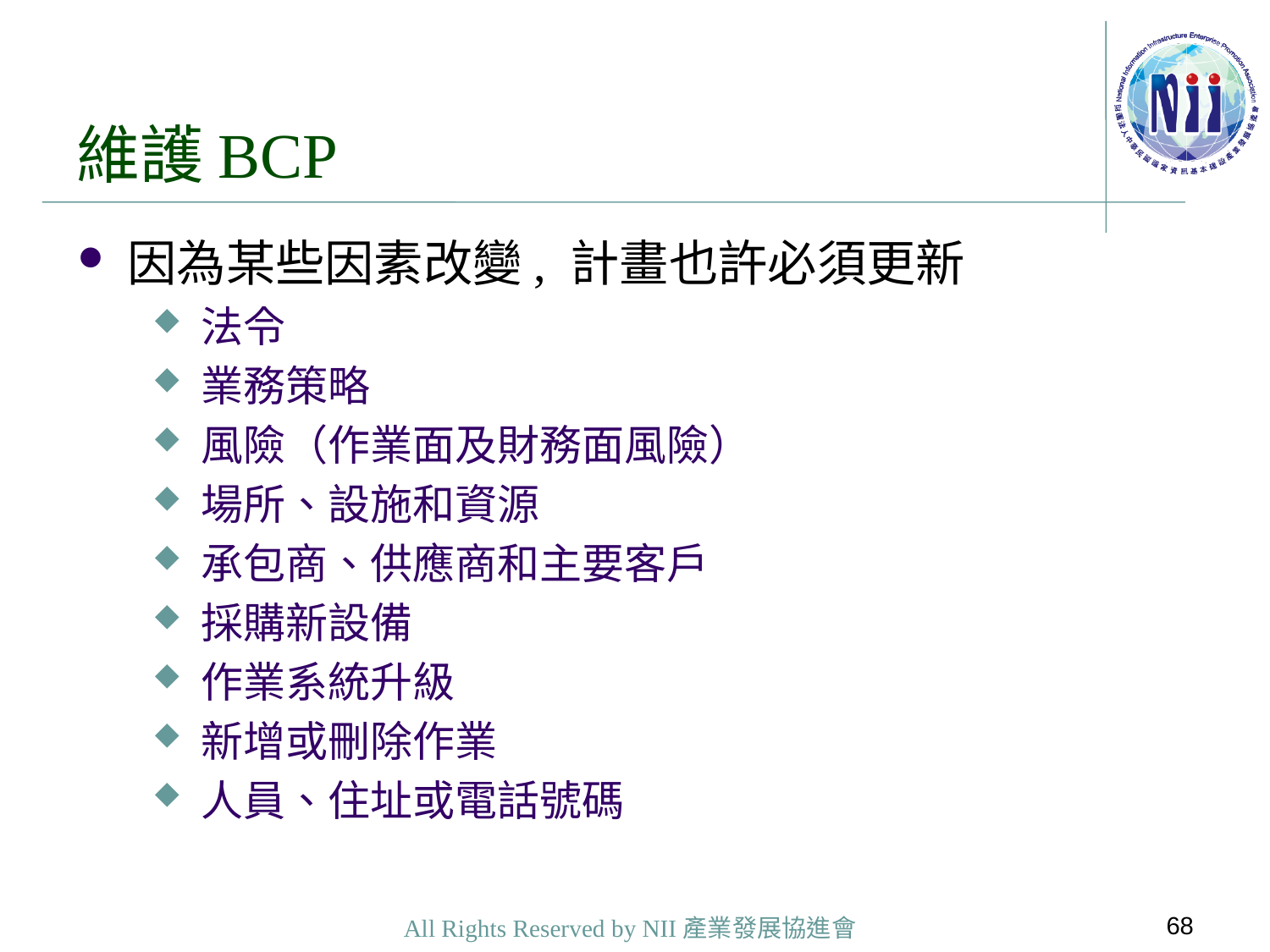

# 維護BCP
因為某些因素改變, 計畫也許必須更新
法令
業務策略
風險（作業面及財務面風險）
場所、設施和資源
承包商、供應商和主要客戶
採購新設備
作業系統升級
新增或刪除作業
人員、住址或電話號碼
68
All Rights Reserved by NII產業發展協進會